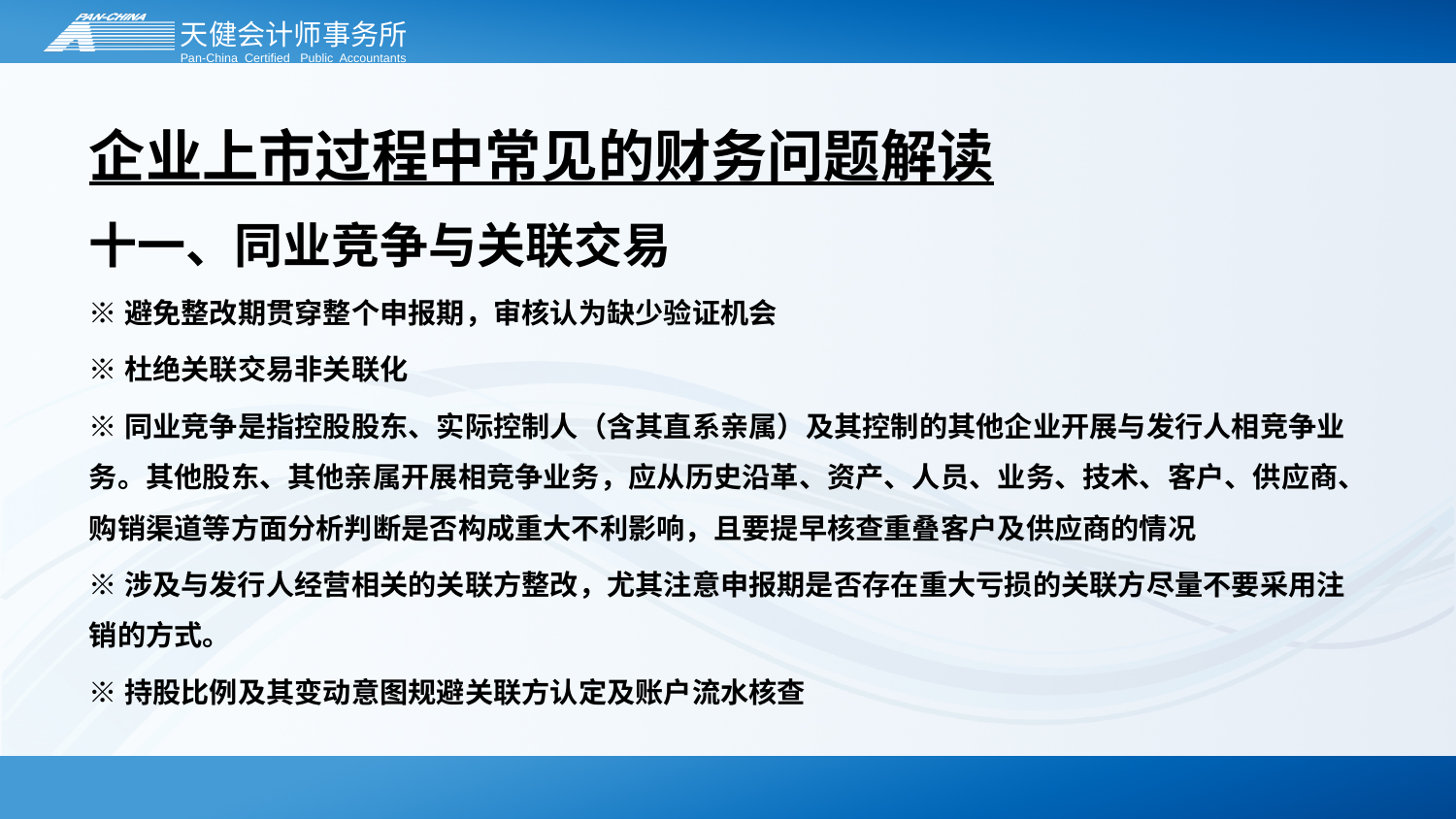

# 企业上市过程中常见的财务问题解读
十一、同业竞争与关联交易
※避免整改期贯穿整个申报期，审核认为缺少验证机会
※杜绝关联交易非关联化
※同业竞争是指控股股东、实际控制人（含其直系亲属）及其控制的其他企业开展与发行人相竞争业务。其他股东、其他亲属开展相竞争业务，应从历史沿革、资产、人员、业务、技术、客户、供应商、购销渠道等方面分析判断是否构成重大不利影响，且要提早核查重叠客户及供应商的情况
※涉及与发行人经营相关的关联方整改，尤其注意申报期是否存在重大亏损的关联方尽量不要采用注销的方式。
※持股比例及其变动意图规避关联方认定及账户流水核查

21